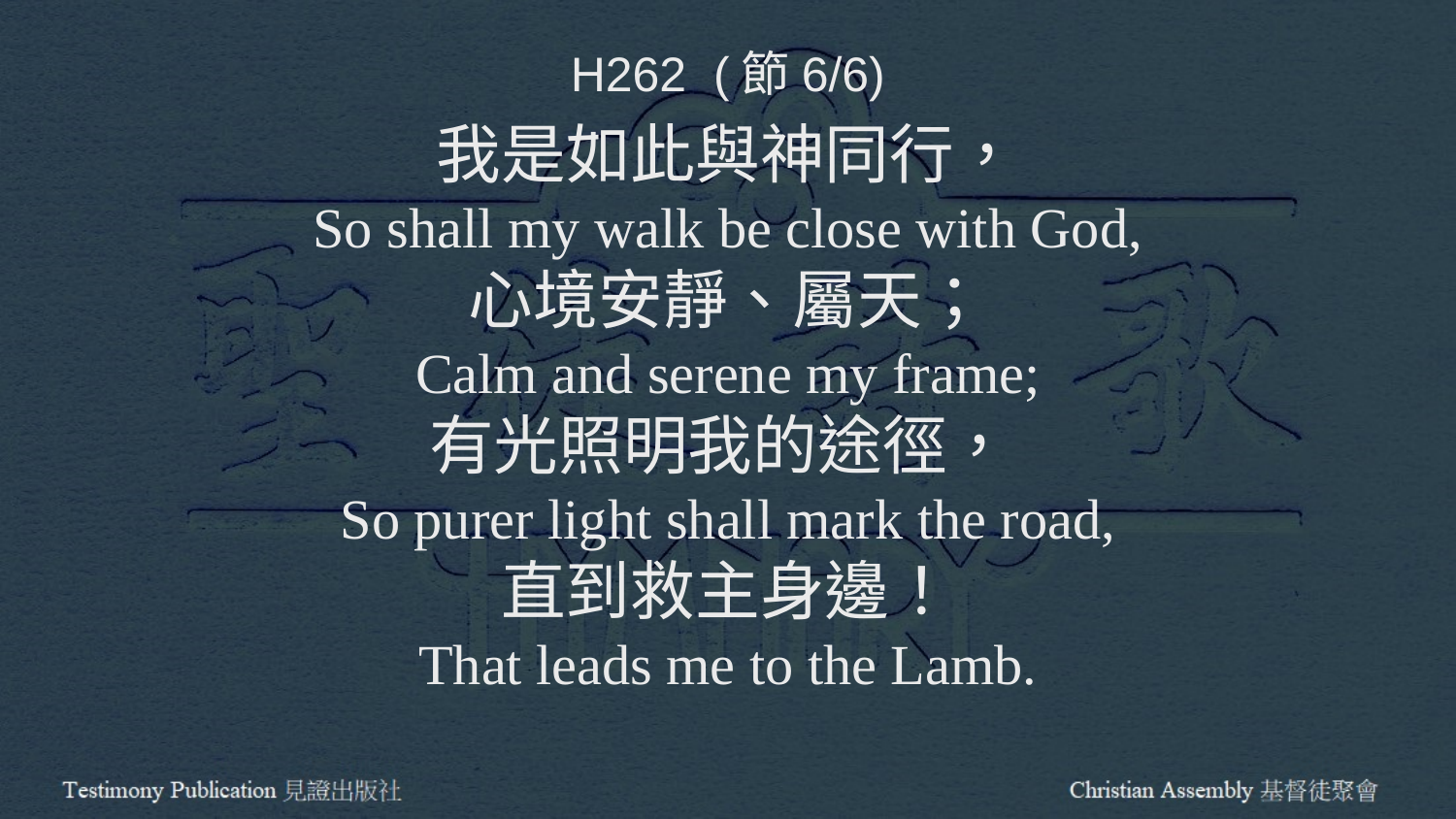

H262  (節6/6)
我是如此與神同行，
So shall my walk be close with God,
心境安靜、屬天；
Calm and serene my frame;
有光照明我的途徑，
So purer light shall mark the road,
直到救主身邊！
That leads me to the Lamb.